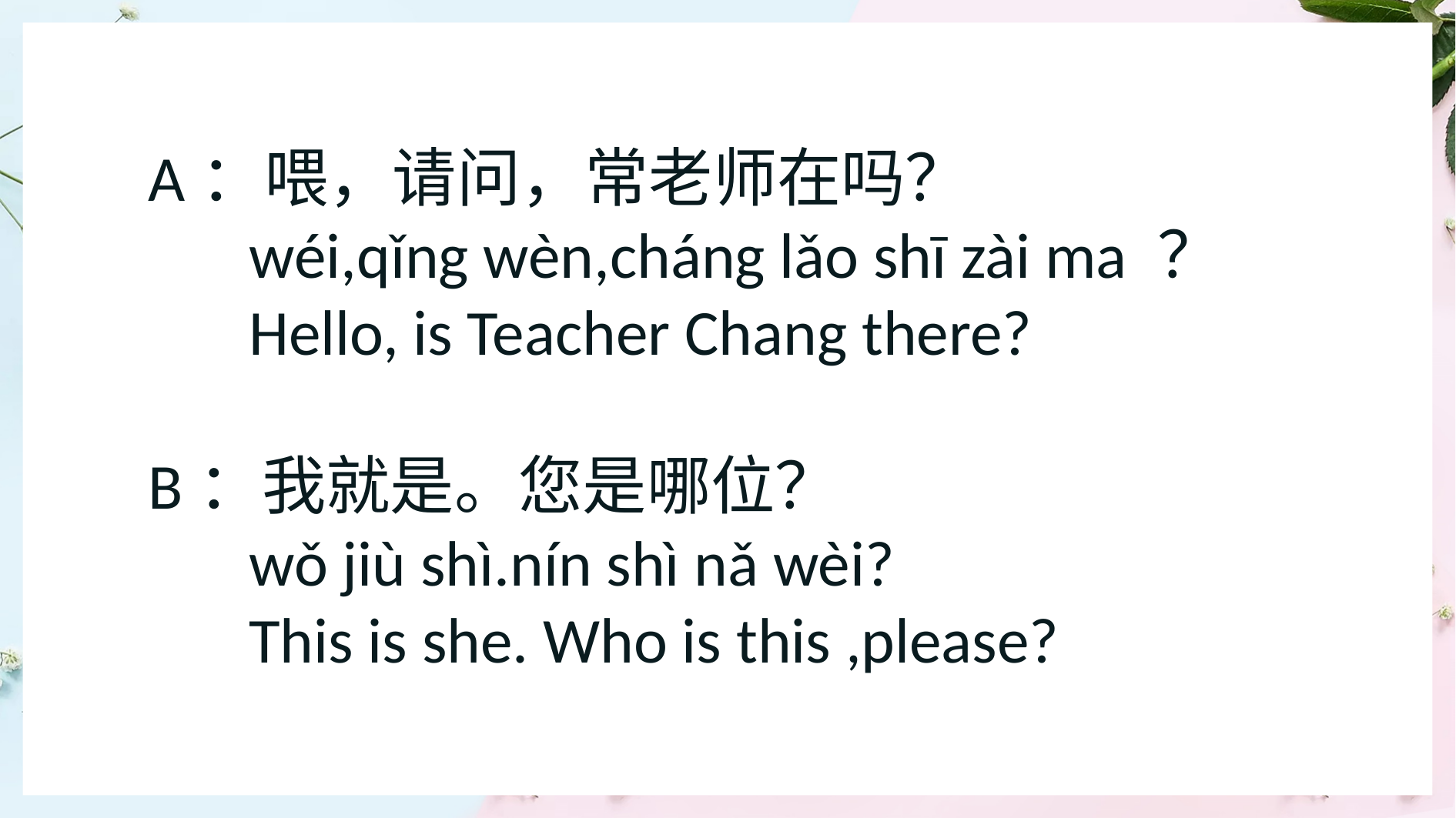

A：喂，请问，常老师在吗？
       wéi,qǐng wèn,cháng lǎo shī zài ma ？
       Hello, is Teacher Chang there?

B：我就是。您是哪位？
       wǒ jiù shì.nín shì nǎ wèi?
       This is she. Who is this ,please?
1